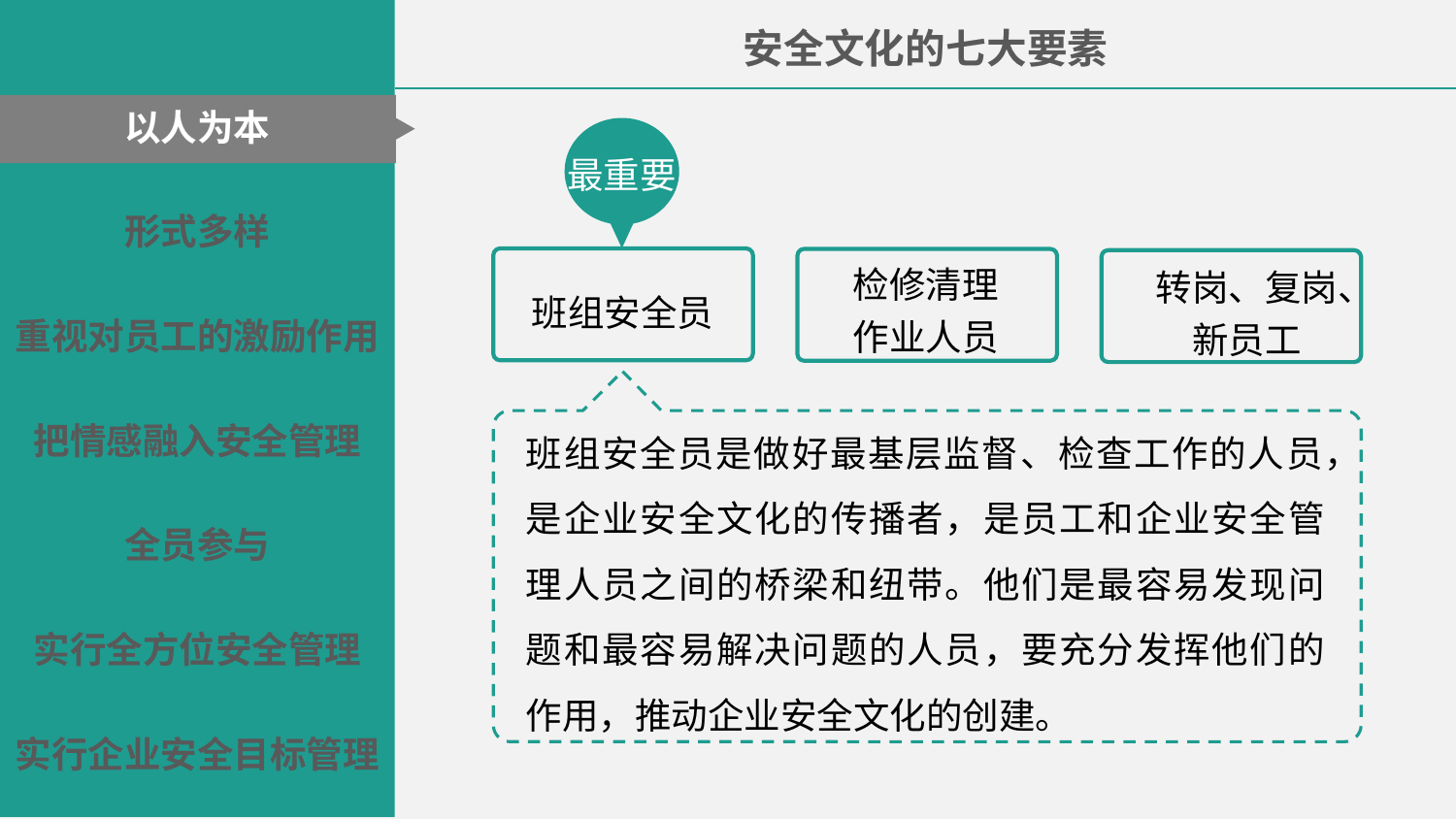

安全文化的七大要素

以人为本

最重要

形式多样
检修清理
作业人员

转岗、复岗、新员工

班组安全员
重视对员工的激励作用
班组安全员是做好最基层监督、检查工作的人员，是企业安全文化的传播者，是员工和企业安全管理人员之间的桥梁和纽带。他们是最容易发现问题和最容易解决问题的人员，要充分发挥他们的作用，推动企业安全文化的创建。
把情感融入安全管理
全员参与
实行全方位安全管理
实行企业安全目标管理